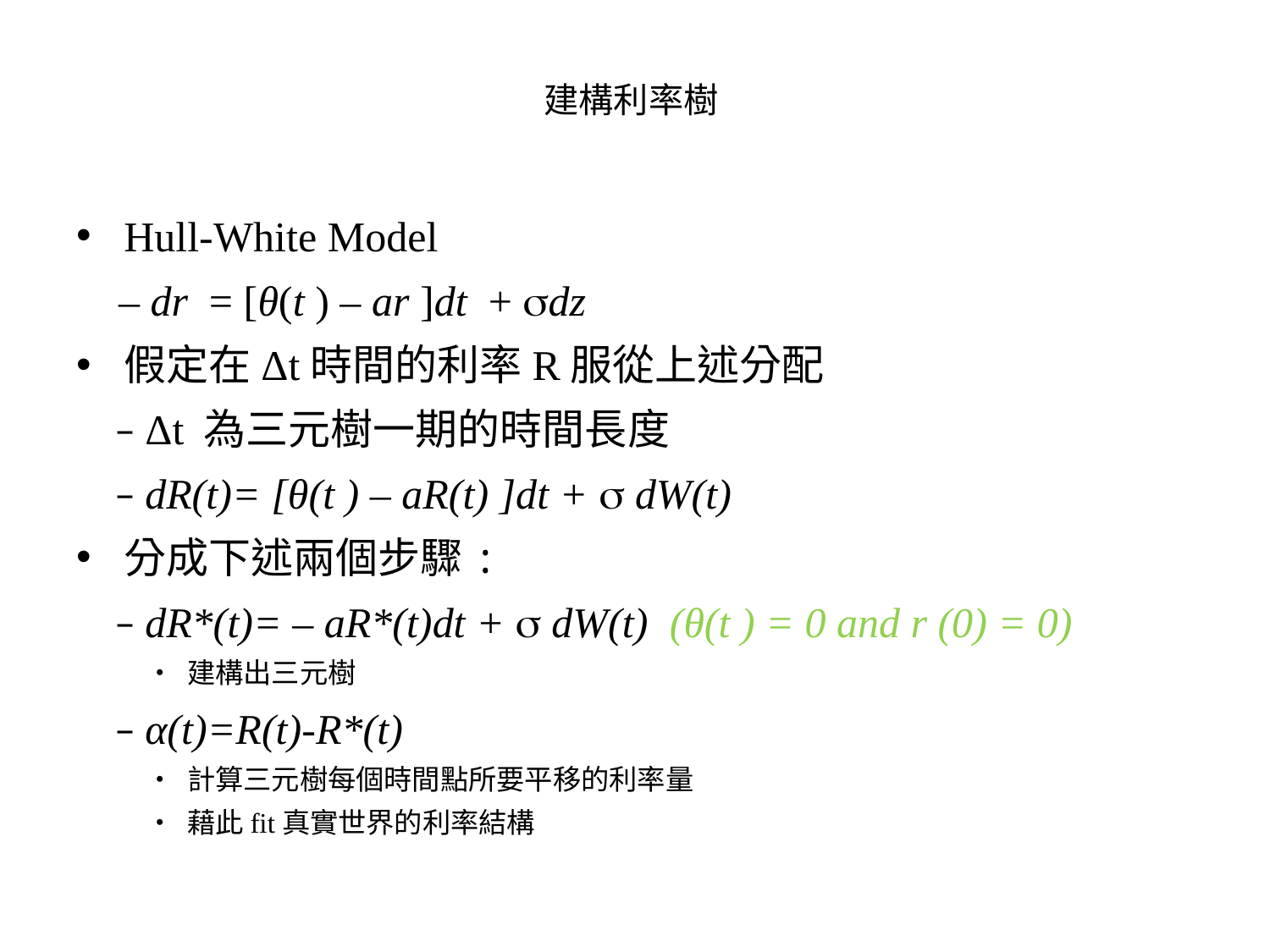

# 建構利率樹
Hull-White Model
    – dr  = [θ(t ) – ar ]dt  + σdz
假定在Δt時間的利率R服從上述分配
    – Δt 為三元樹一期的時間長度
    – dR(t)= [θ(t ) – aR(t) ]dt + σ dW(t)
分成下述兩個步驟:
    – dR*(t)= – aR*(t)dt + σ dW(t)  (θ(t ) = 0 and r (0) = 0)
           • 建構出三元樹
    – α(t)=R(t)-R*(t)
           • 計算三元樹每個時間點所要平移的利率量
           • 藉此fit真實世界的利率結構